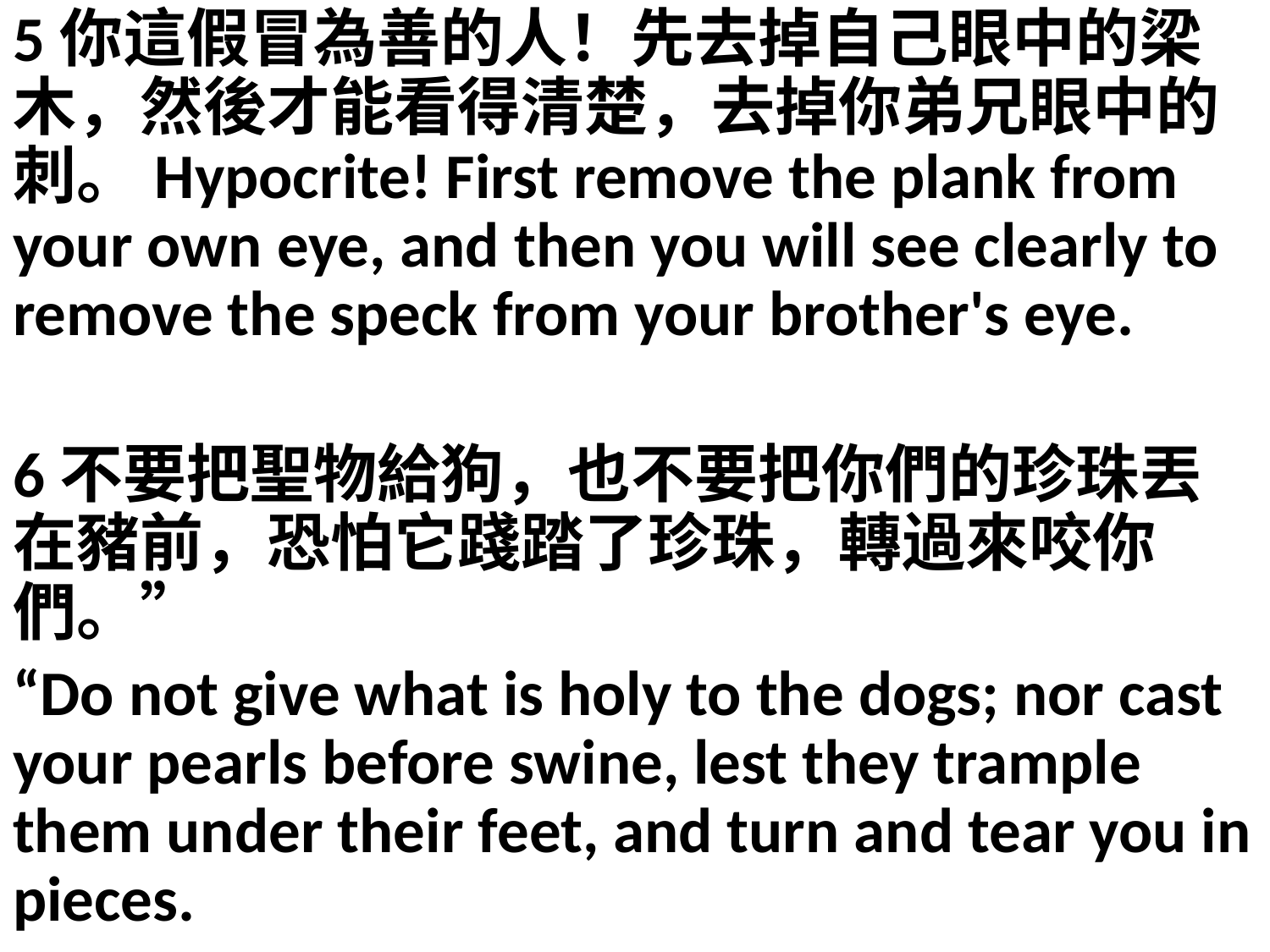

5你這假冒為善的人！先去掉自己眼中的梁木，然後才能看得清楚，去掉你弟兄眼中的刺。Hypocrite! First remove the plank from your own eye, and then you will see clearly to remove the speck from your brother's eye.

6不要把聖物給狗，也不要把你們的珍珠丟在豬前，恐怕它踐踏了珍珠，轉過來咬你們。”
“Do not give what is holy to the dogs; nor cast your pearls before swine, lest they trample them under their feet, and turn and tear you in pieces.